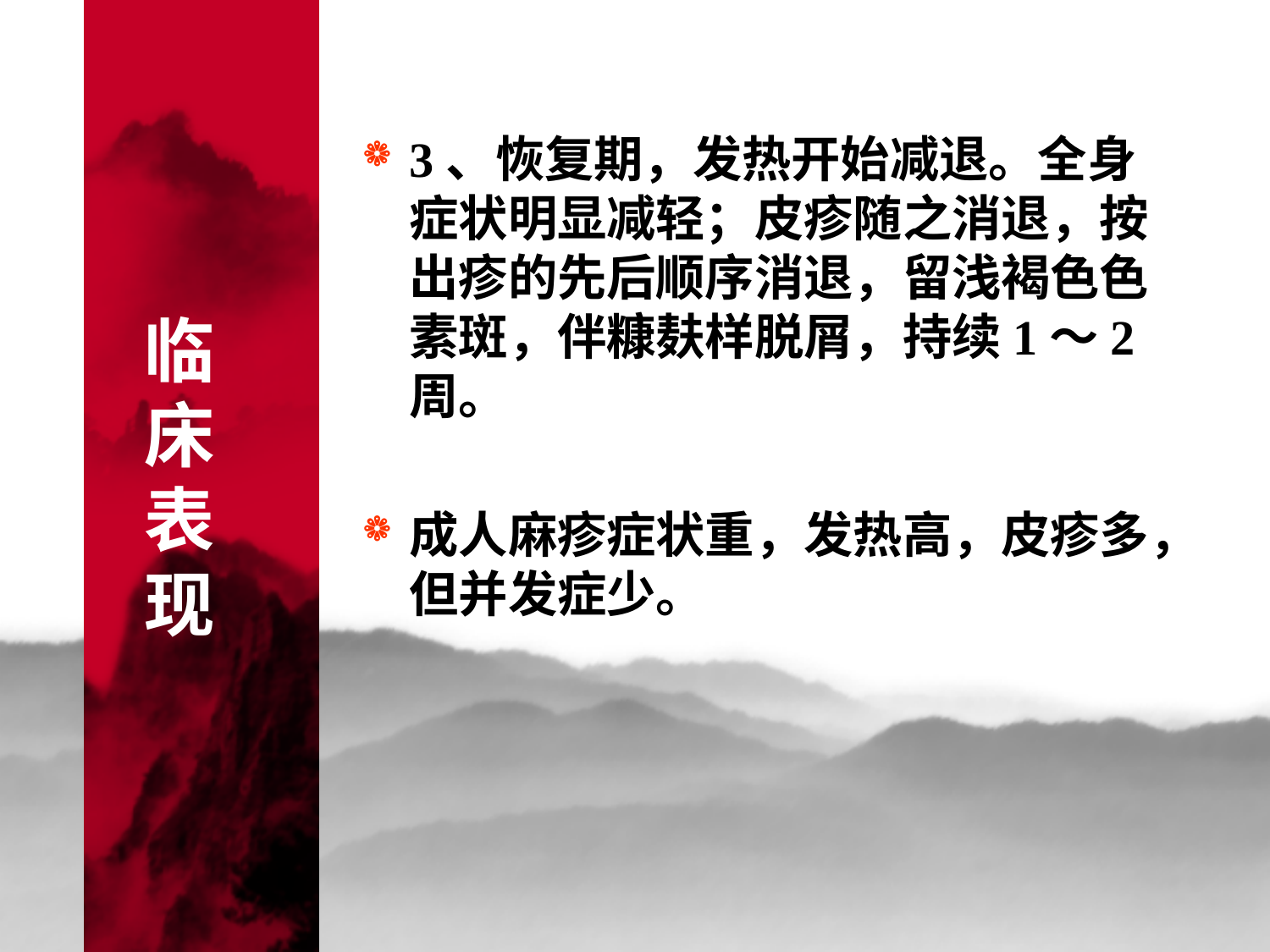

# 临 床 表 现

3、恢复期，发热开始减退。全身症状明显减轻；皮疹随之消退，按出疹的先后顺序消退，留浅褐色色素斑，伴糠麸样脱屑，持续1～2周。

成人麻疹症状重，发热高，皮疹多，但并发症少。